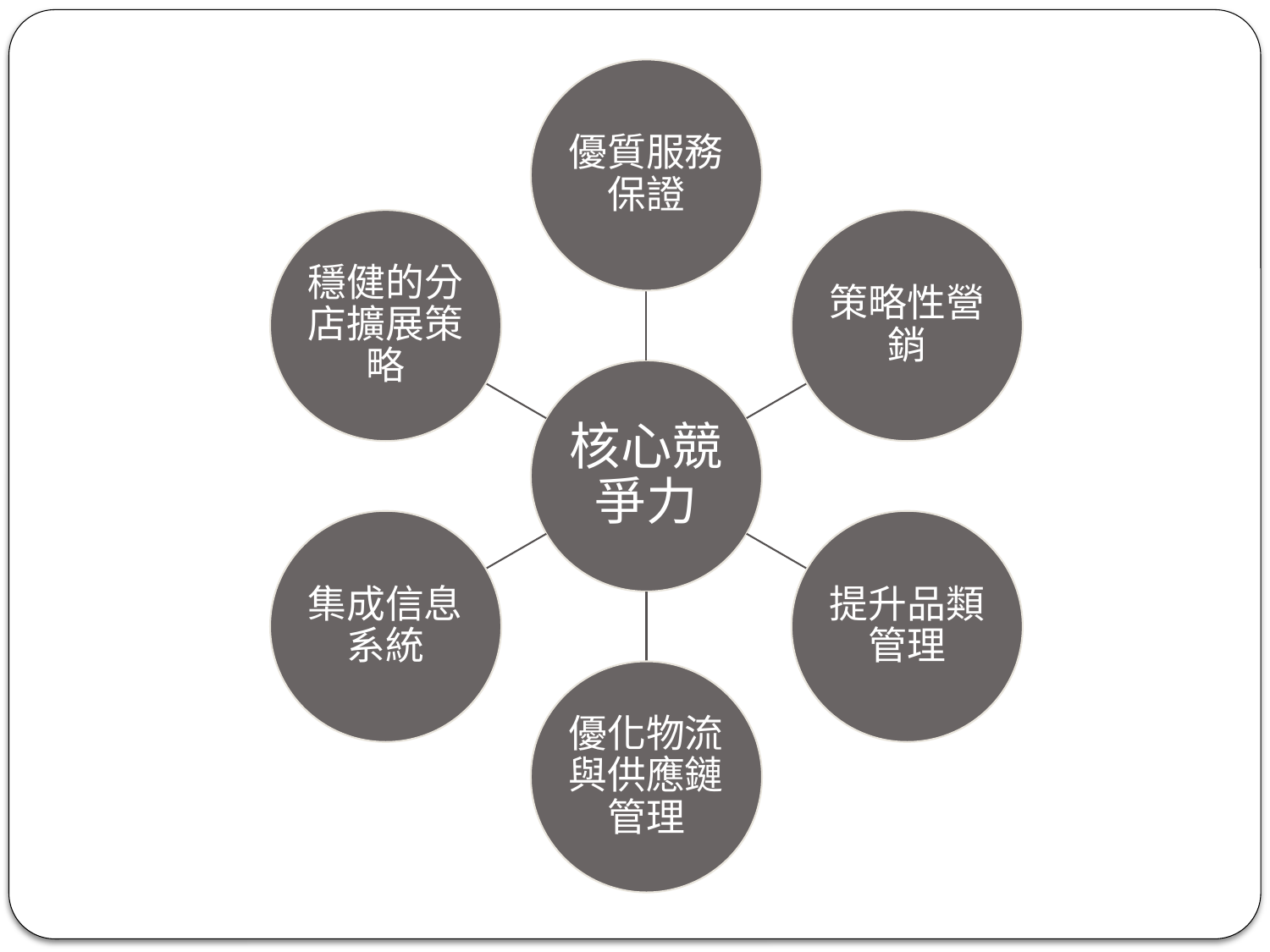

#
核心競爭力

優質服務保證

策略性營銷

提升品類管理

優化物流與供應鏈管理

集成信息系統

穩健的分店擴展策略